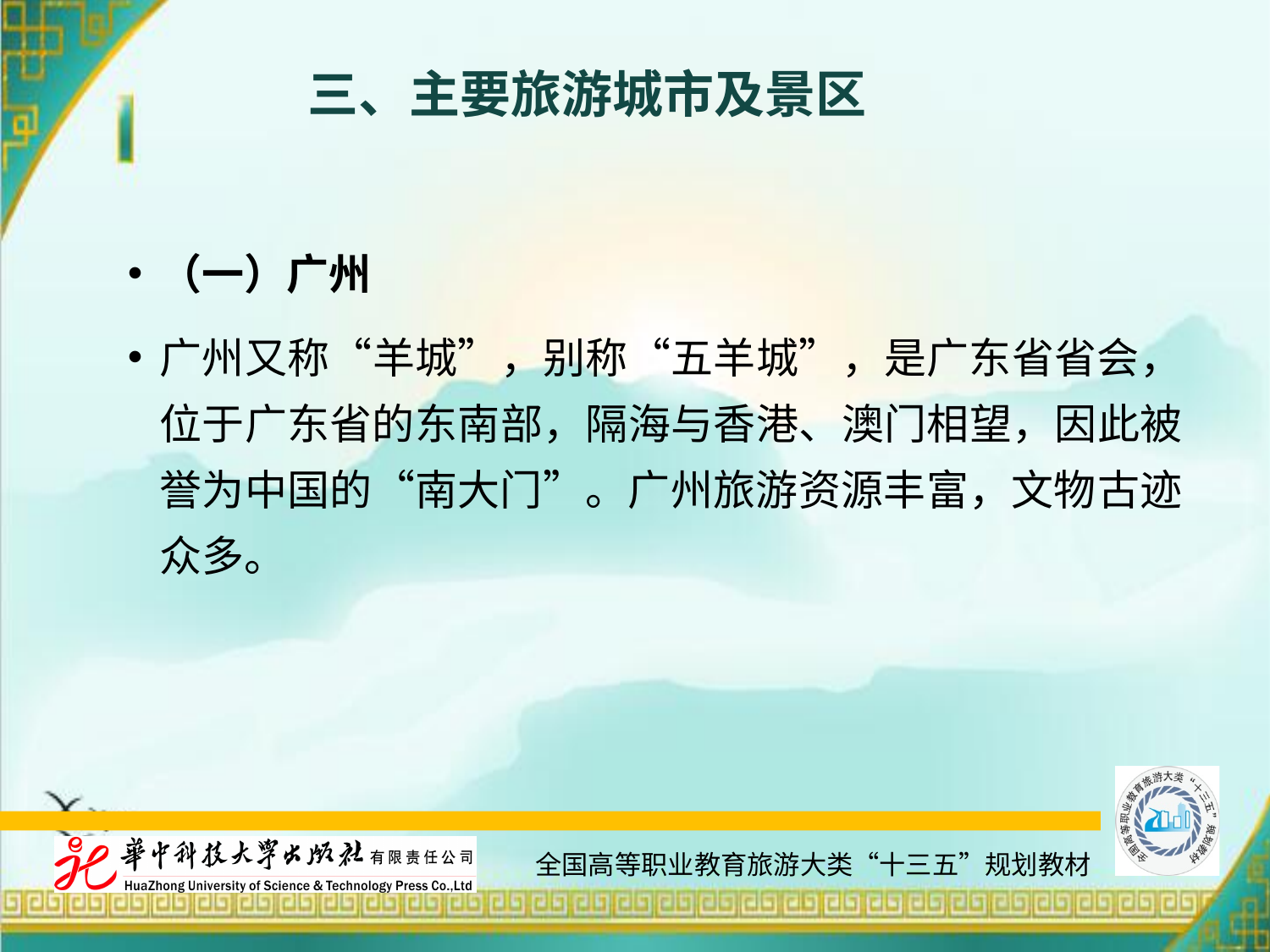

# 三、主要旅游城市及景区
（一）广州
广州又称“羊城”，别称“五羊城”，是广东省省会，位于广东省的东南部，隔海与香港、澳门相望，因此被誉为中国的“南大门”。广州旅游资源丰富，文物古迹众多。